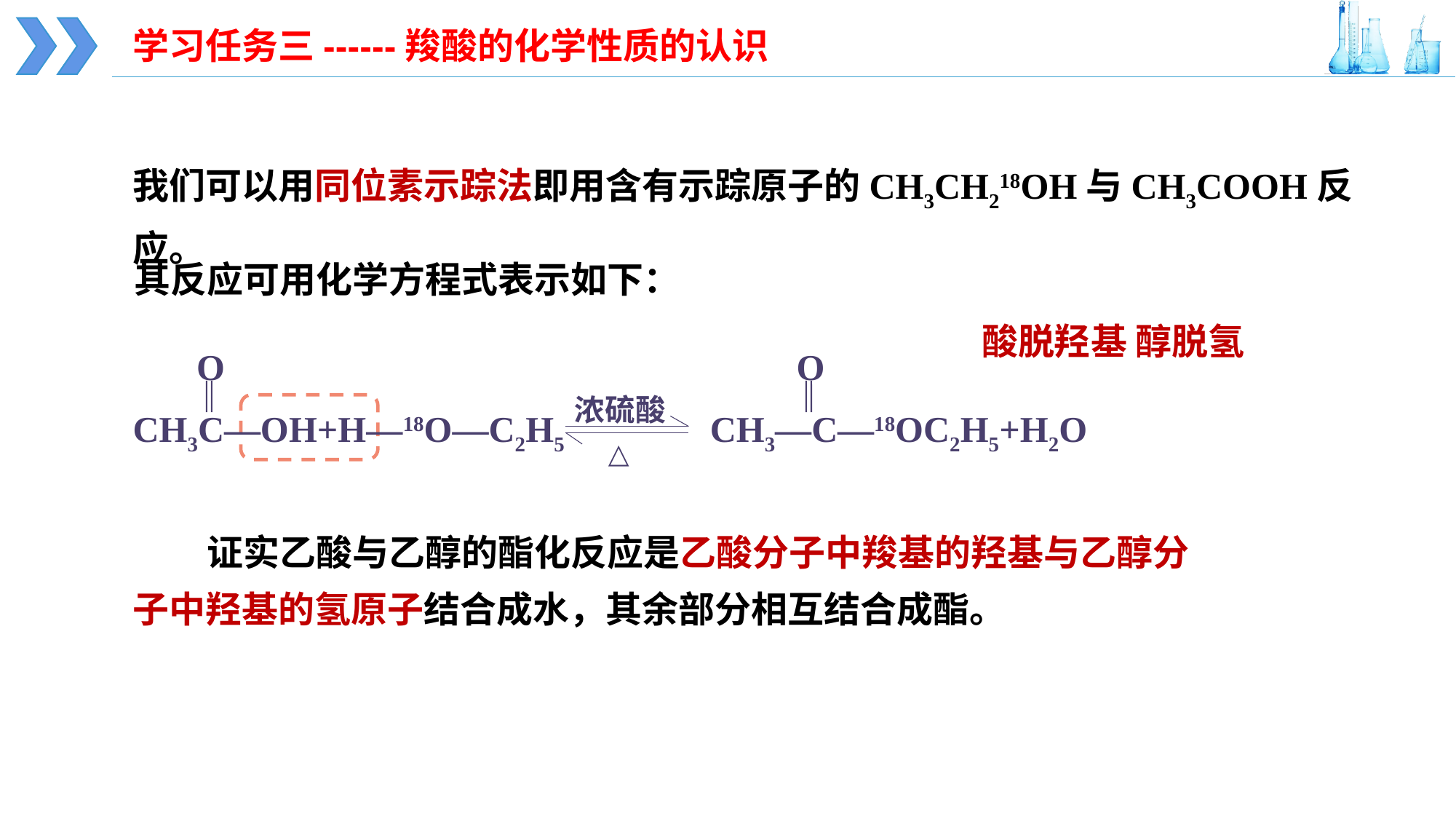

学习任务三------羧酸的化学性质的认识
我们可以用同位素示踪法即用含有示踪原子的CH3CH218OH与CH3COOH反应。
其反应可用化学方程式表示如下：
酸脱羟基 醇脱氢
O
O

浓硫酸
△

CH3C—OH+H—18O—C2H5                CH3—C—18OC2H5+H2O
        证实乙酸与乙醇的酯化反应是乙酸分子中羧基的羟基与乙醇分子中羟基的氢原子结合成水，其余部分相互结合成酯。